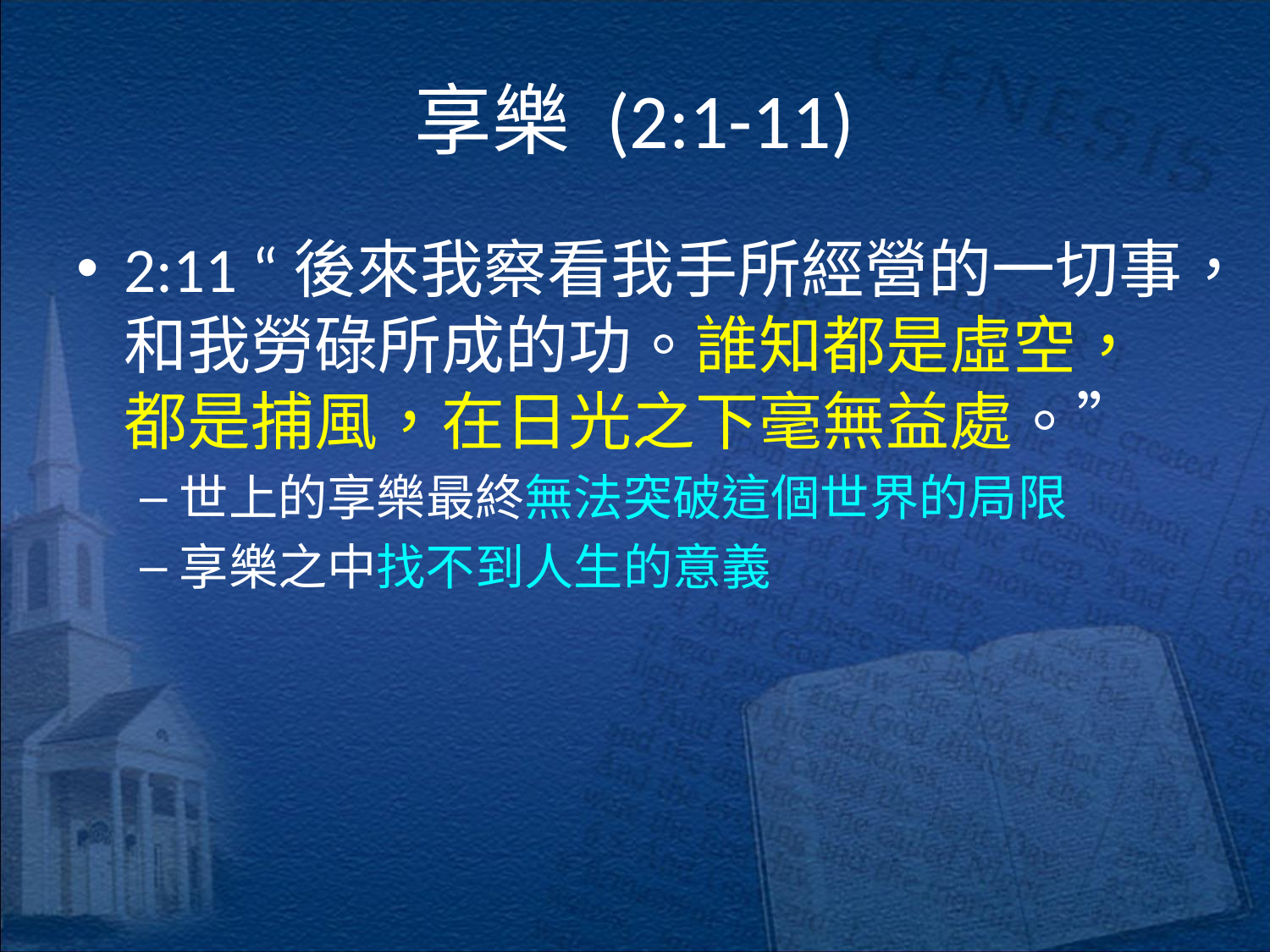

# 享樂 (2:1-11)
2:11 “後來我察看我手所經營的一切事，和我勞碌所成的功。誰知都是虛空，都是捕風，在日光之下毫無益處。”
世上的享樂最終無法突破這個世界的局限
享樂之中找不到人生的意義